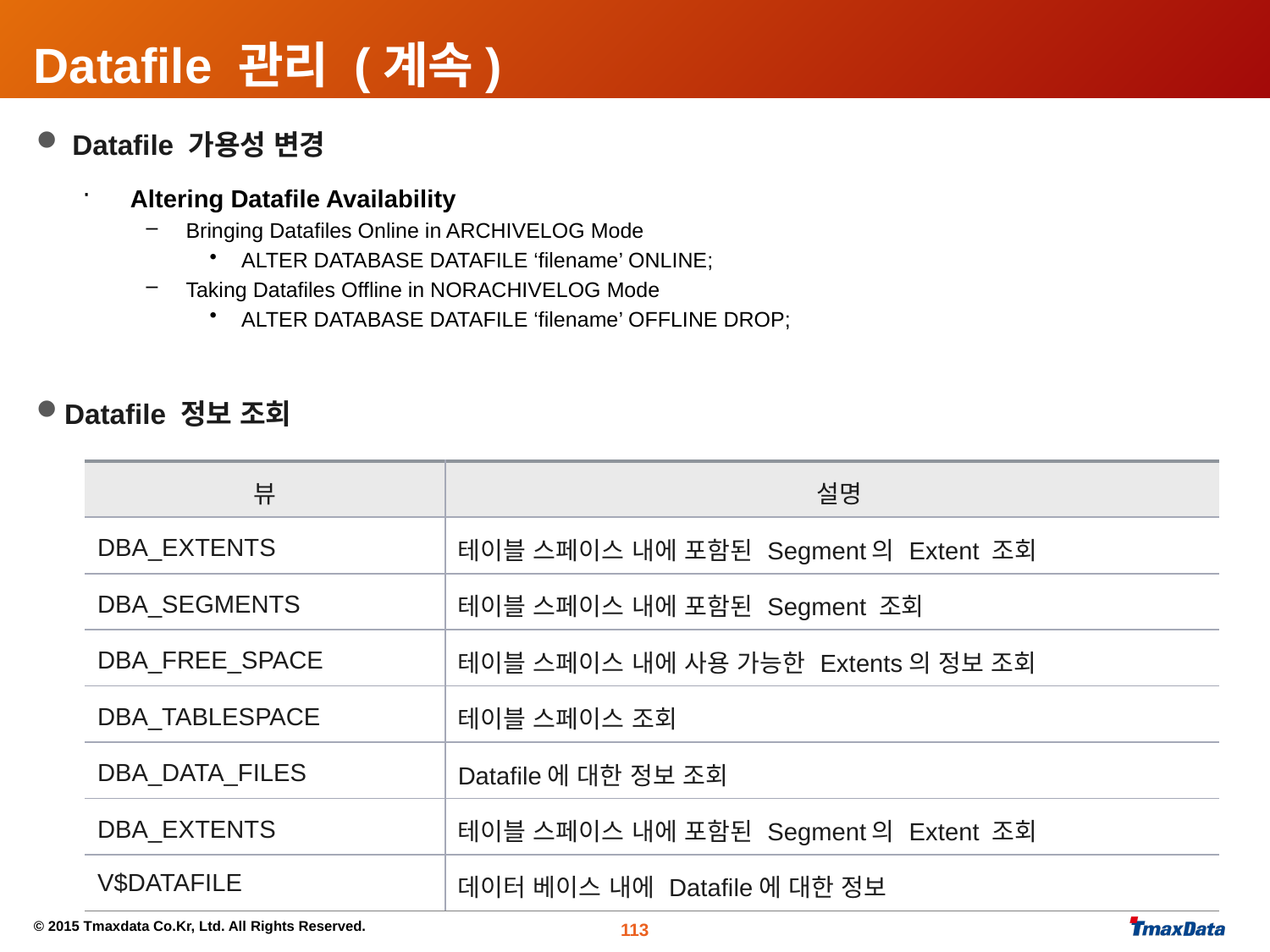

# Datafile 관리 (계속)
 Datafile 가용성 변경

Datafile 정보 조회

Altering Datafile Availability
Bringing Datafiles Online in ARCHIVELOG Mode
ALTER DATABASE DATAFILE ‘filename’ ONLINE;
Taking Datafiles Offline in NORACHIVELOG Mode
ALTER DATABASE DATAFILE ‘filename’ OFFLINE DROP;

| 뷰 | 설명 |
| --- | --- |
| DBA\_EXTENTS | 테이블 스페이스 내에 포함된 Segment의 Extent 조회 |
| DBA\_SEGMENTS | 테이블 스페이스 내에 포함된 Segment 조회 |
| DBA\_FREE\_SPACE | 테이블 스페이스 내에 사용 가능한 Extents의 정보 조회 |
| DBA\_TABLESPACE | 테이블 스페이스 조회 |
| DBA\_DATA\_FILES | Datafile에 대한 정보 조회 |
| DBA\_EXTENTS | 테이블 스페이스 내에 포함된 Segment의 Extent 조회 |
| V$DATAFILE | 데이터 베이스 내에 Datafile에 대한 정보 |